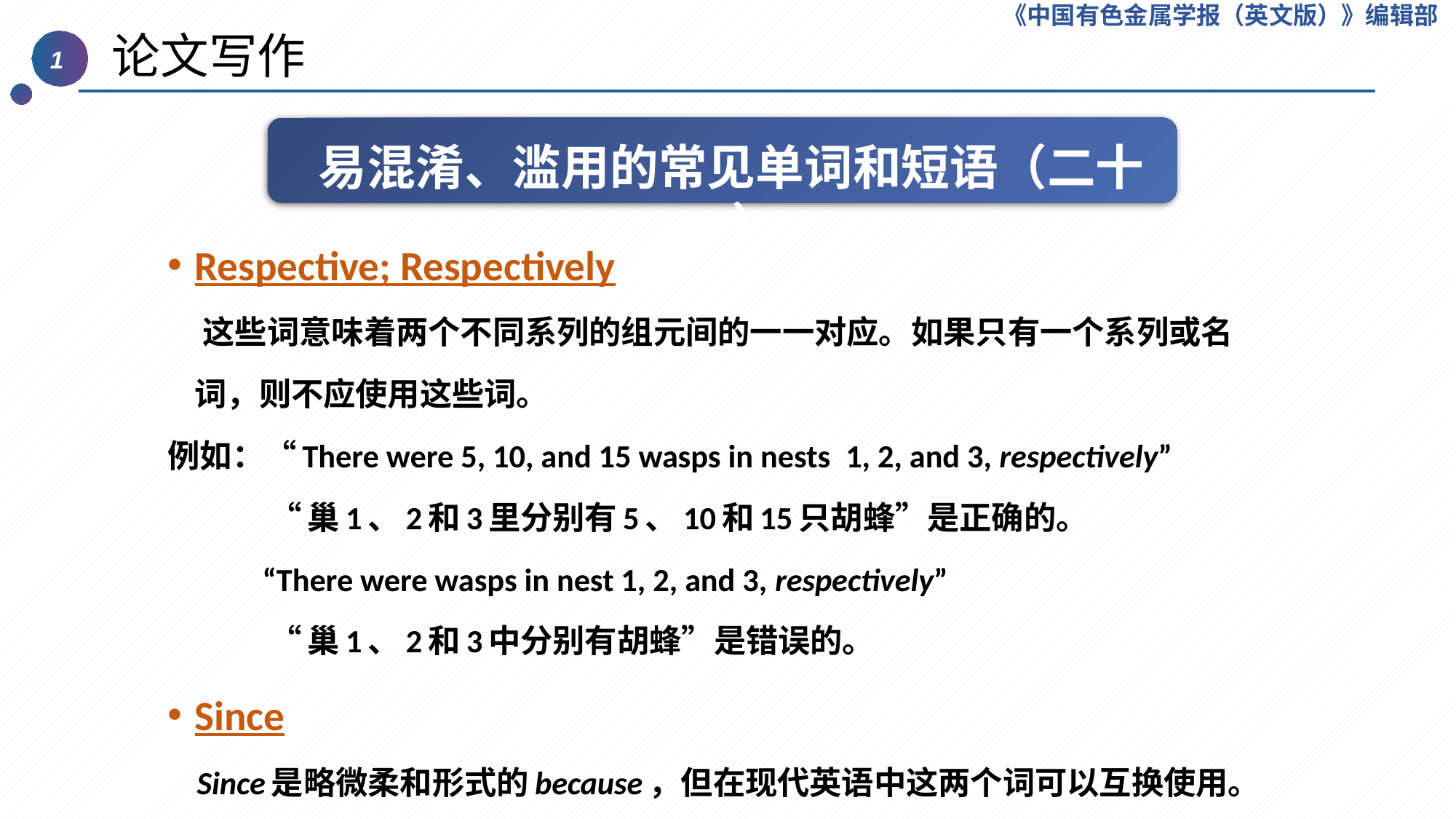

《中国有色金属学报（英文版）》编辑部

      论文写作

1

易混淆、滥用的常见单词和短语（二十一）
Respective; Respectively
    这些词意味着两个不同系列的组元间的一一对应。如果只有一个系列或名词，则不应使用这些词。
例如：“There were 5, 10, and 15 wasps in nests  1, 2, and 3, respectively”
 “巢1、2和3里分别有5、10和15只胡蜂”是正确的。
“There were wasps in nest 1, 2, and 3, respectively”
 “巢1、2和3中分别有胡蜂”是错误的。
Since
    Since是略微柔和形式的because，但在现代英语中这两个词可以互换使用。